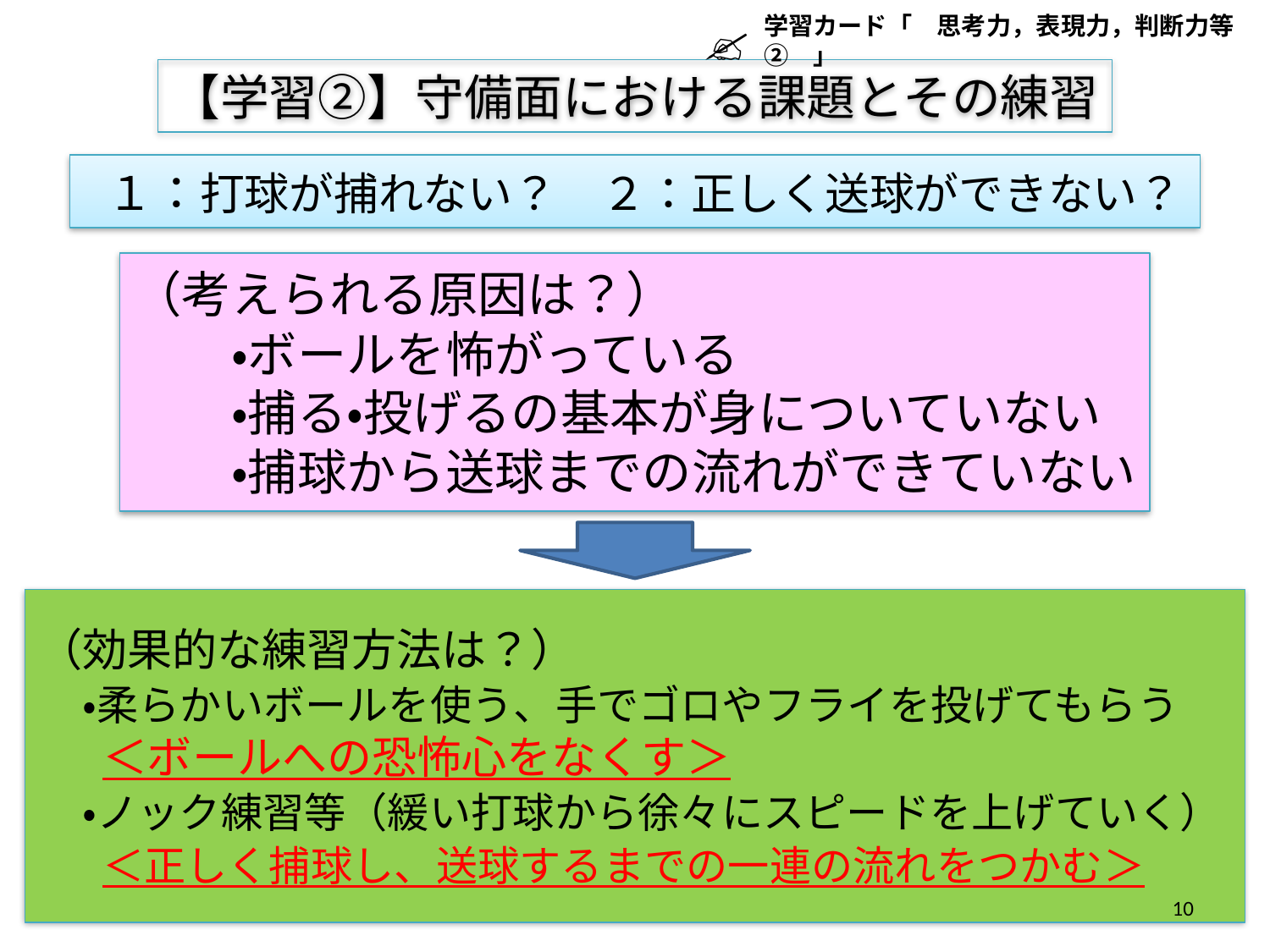

✍
学習カード「　思考力，表現力，判断力等②　」
【学習②】守備面における課題とその練習
# １：打球が捕れない？　２：正しく送球ができない？
（考えられる原因は？）
　　・ボールを怖がっている
　　・捕る・投げるの基本が身についていない
　　・捕球から送球までの流れができていない

（効果的な練習方法は？）
　・柔らかいボールを使う、手でゴロやフライを投げてもらう
　  ＜ボールへの恐怖心をなくす＞
　・ノック練習等（緩い打球から徐々にスピードを上げていく）
　  ＜正しく捕球し、送球するまでの一連の流れをつかむ＞
10